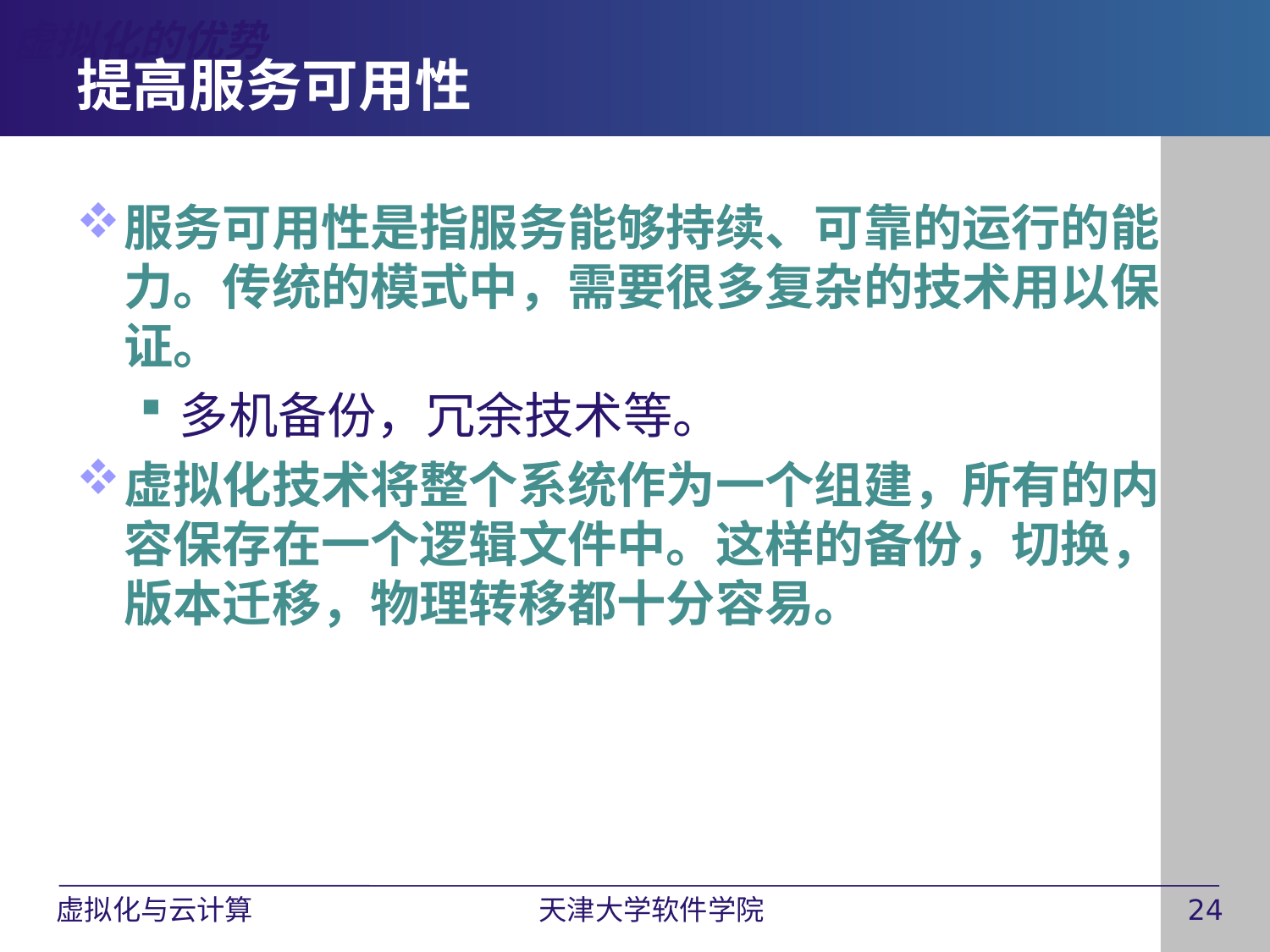

虚拟化的优势
# 提高服务可用性
服务可用性是指服务能够持续、可靠的运行的能力。传统的模式中，需要很多复杂的技术用以保证。
多机备份，冗余技术等。
虚拟化技术将整个系统作为一个组建，所有的内容保存在一个逻辑文件中。这样的备份，切换，版本迁移，物理转移都十分容易。